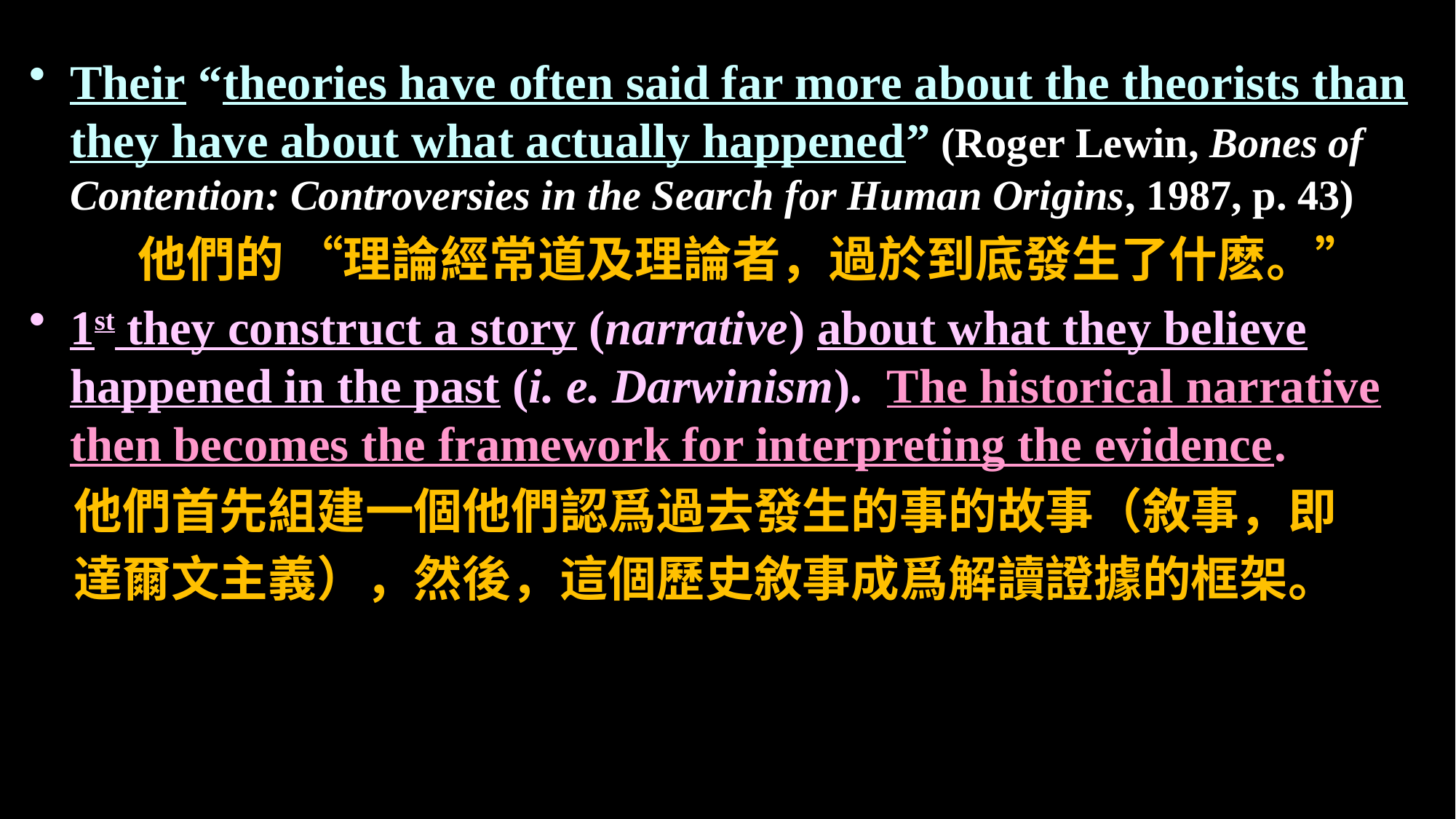

Their “theories have often said far more about the theorists than they have about what actually happened” (Roger Lewin, Bones of Contention: Controversies in the Search for Human Origins, 1987, p. 43)
	他們的 “理論經常道及理論者，過於到底發生了什麽。”
1st they construct a story (narrative) about what they believe happened in the past (i. e. Darwinism).  The historical narrative then becomes the framework for interpreting the evidence.
   他們首先組建一個他們認爲過去發生的事的故事（敘事，即
   達爾文主義），然後，這個歷史敘事成爲解讀證據的框架。